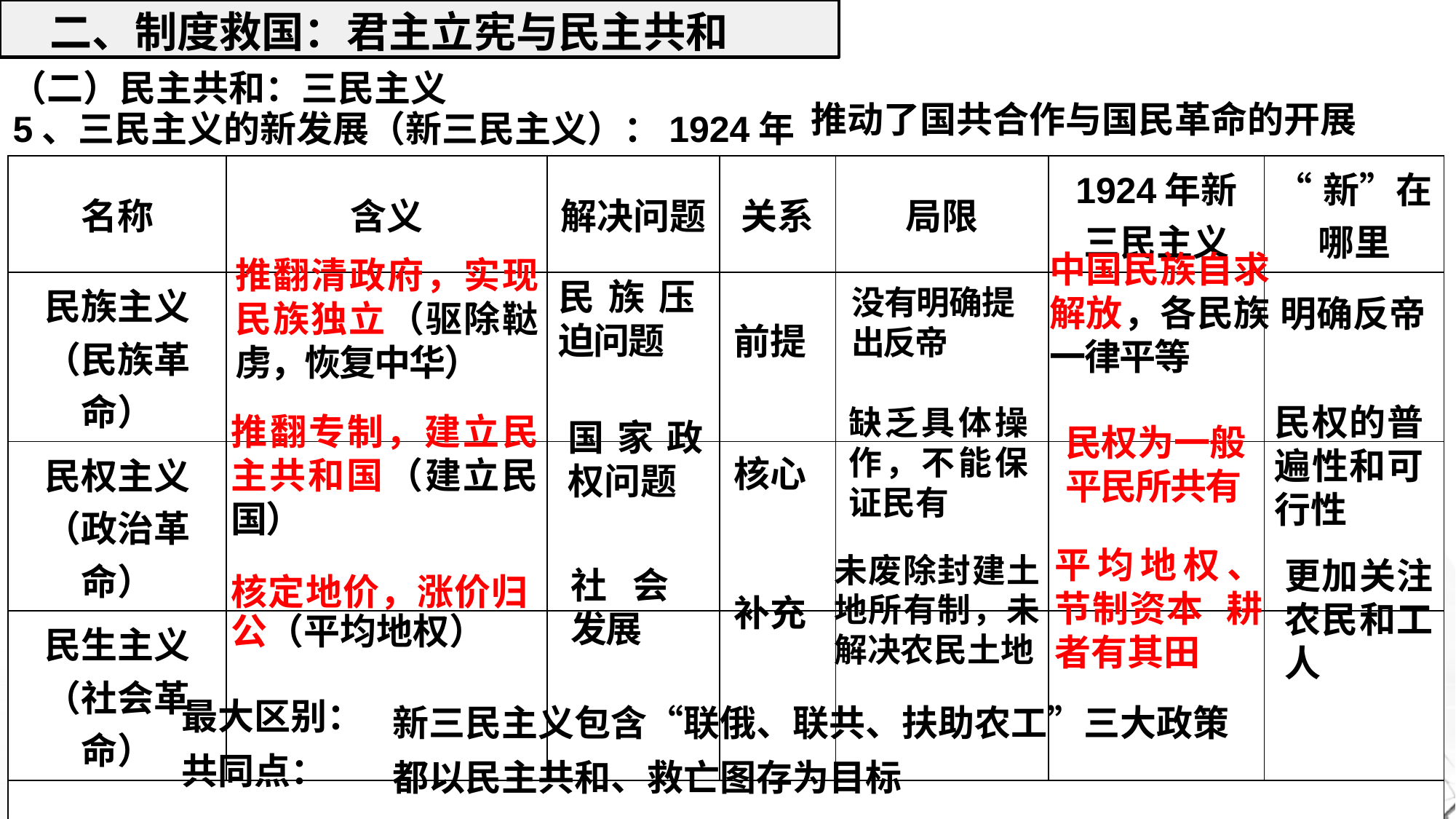

二、制度救国：君主立宪与民主共和
（二）民主共和：三民主义
推动了国共合作与国民革命的开展
5、三民主义的新发展（新三民主义）：1924年
| 名称 | 含义 | 解决问题 | 关系 | 局限 | 1924年新三民主义 | “新”在哪里 |
| --- | --- | --- | --- | --- | --- | --- |
| 民族主义 （民族革命） |  |  |  |  |  |  |
| 民权主义 （政治革命） |  |  |  |  |  |  |
| 民生主义 （社会革命） |  |  |  |  |  |  |
|  |  |  |  |  |  |  |
中国民族自求解放，各民族一律平等
推翻清政府，实现民族独立（驱除鞑虏，恢复中华）
民族压迫问题
没有明确提出反帝
明确反帝
前提
民权的普遍性和可行性
缺乏具体操作，不能保证民有
推翻专制，建立民主共和国（建立民国）
国家政权问题
民权为一般平民所共有
核心
平均地权、节制资本  耕者有其田
未废除封建土地所有制，未解决农民土地
更加关注农民和工人
社会发展
核定地价，涨价归公（平均地权）
补充
最大区别：
新三民主义包含“联俄、联共、扶助农工”三大政策
共同点：
都以民主共和、救亡图存为目标